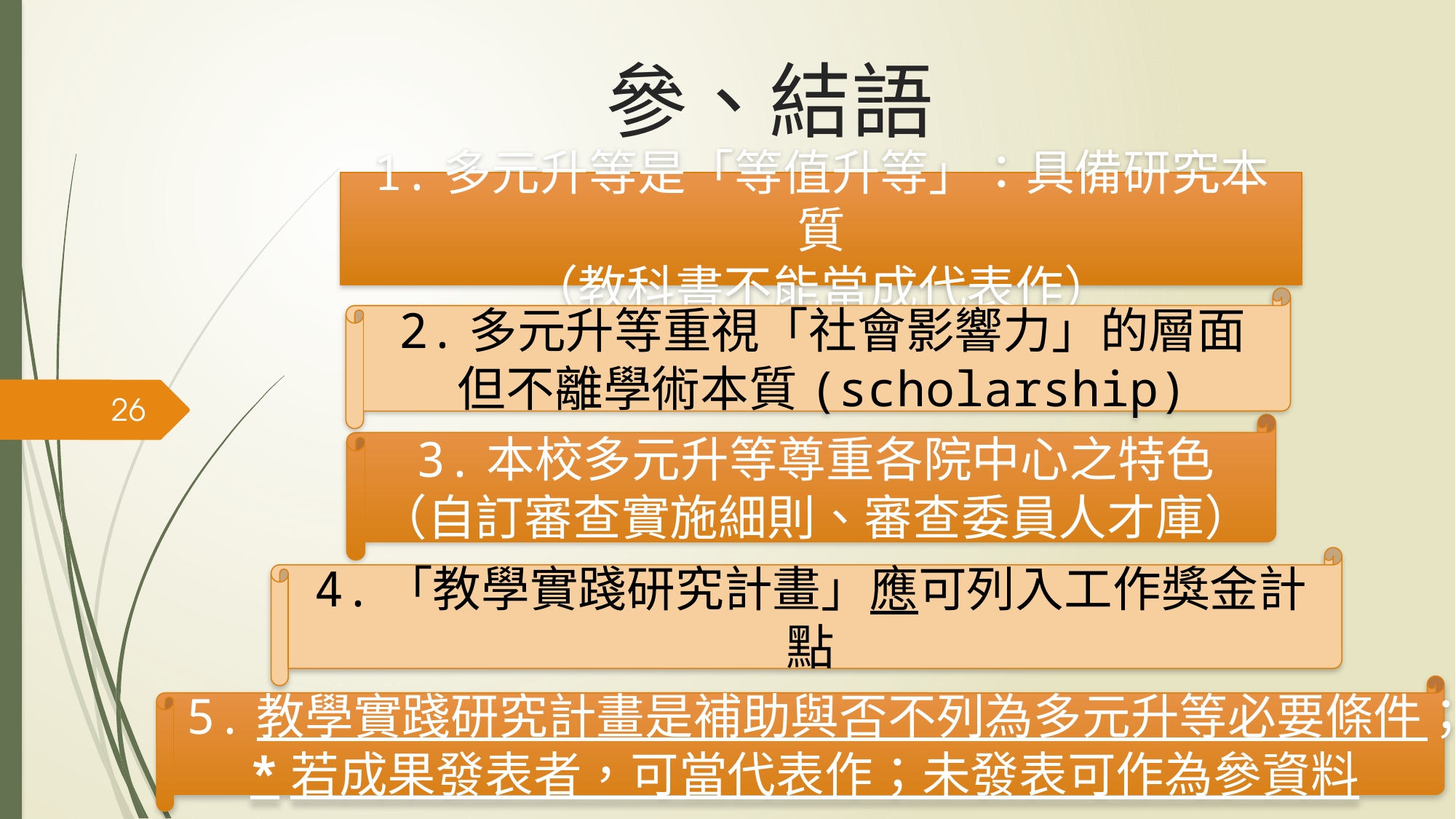

# 參、結語
1.多元升等是「等值升等」：具備研究本質
（教科書不能當成代表作）
2.多元升等重視「社會影響力」的層面
但不離學術本質(scholarship)
26
3.本校多元升等尊重各院中心之特色
（自訂審查實施細則、審查委員人才庫）
4.「教學實踐研究計畫」應可列入工作獎金計點
5.教學實踐研究計畫是補助與否不列為多元升等必要條件；*若成果發表者，可當代表作；未發表可作為參資料